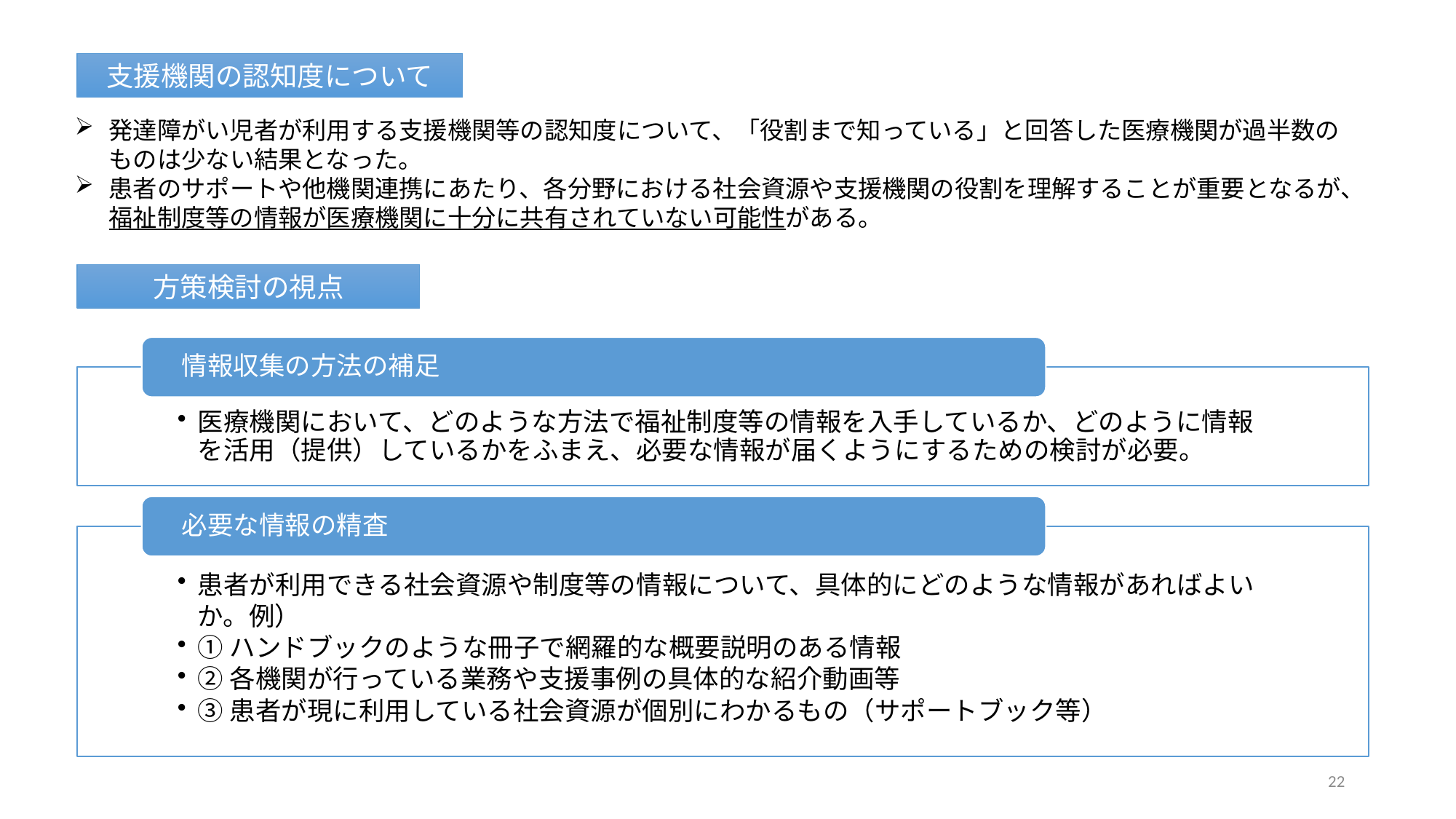

支援機関の認知度について
発達障がい児者が利用する支援機関等の認知度について、「役割まで知っている」と回答した医療機関が過半数のものは少ない結果となった。
患者のサポートや他機関連携にあたり、各分野における社会資源や支援機関の役割を理解することが重要となるが、福祉制度等の情報が医療機関に十分に共有されていない可能性がある。
方策検討の視点
医療機関において、どのような方法で福祉制度等の情報を入手しているか、どのように情報を活用（提供）しているかをふまえ、必要な情報が届くようにするための検討が必要。
情報収集の方法の補足
患者が利用できる社会資源や制度等の情報について、具体的にどのような情報があればよいか。例）
①ハンドブックのような冊子で網羅的な概要説明のある情報
②各機関が行っている業務や支援事例の具体的な紹介動画等
③患者が現に利用している社会資源が個別にわかるもの（サポートブック等）
必要な情報の精査
22